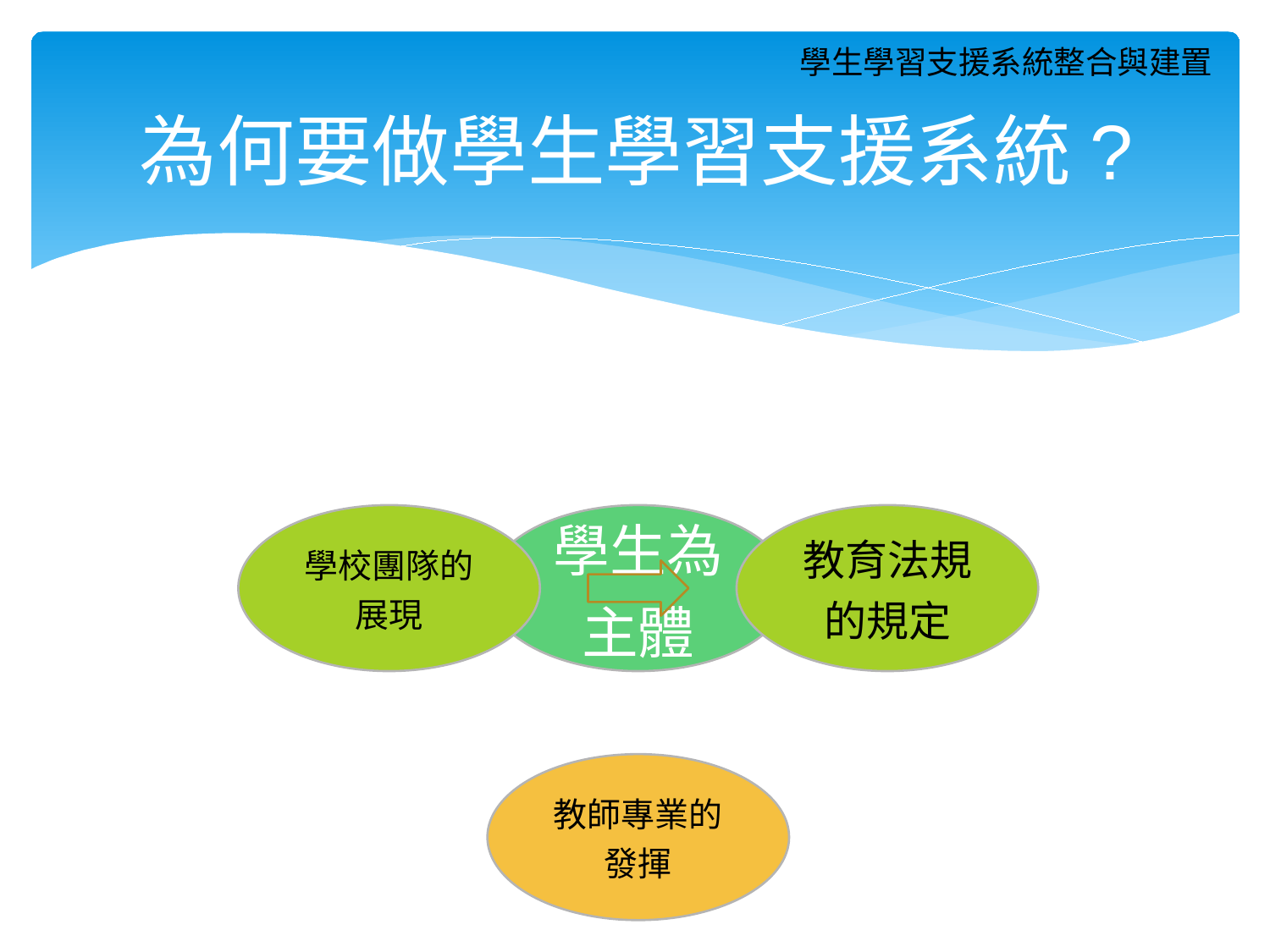

學生學習支援系統整合與建置
# 為何要做學生學習支援系統?
學生為主體
教育法規的規定
教師專業的發揮
學校團隊的展現